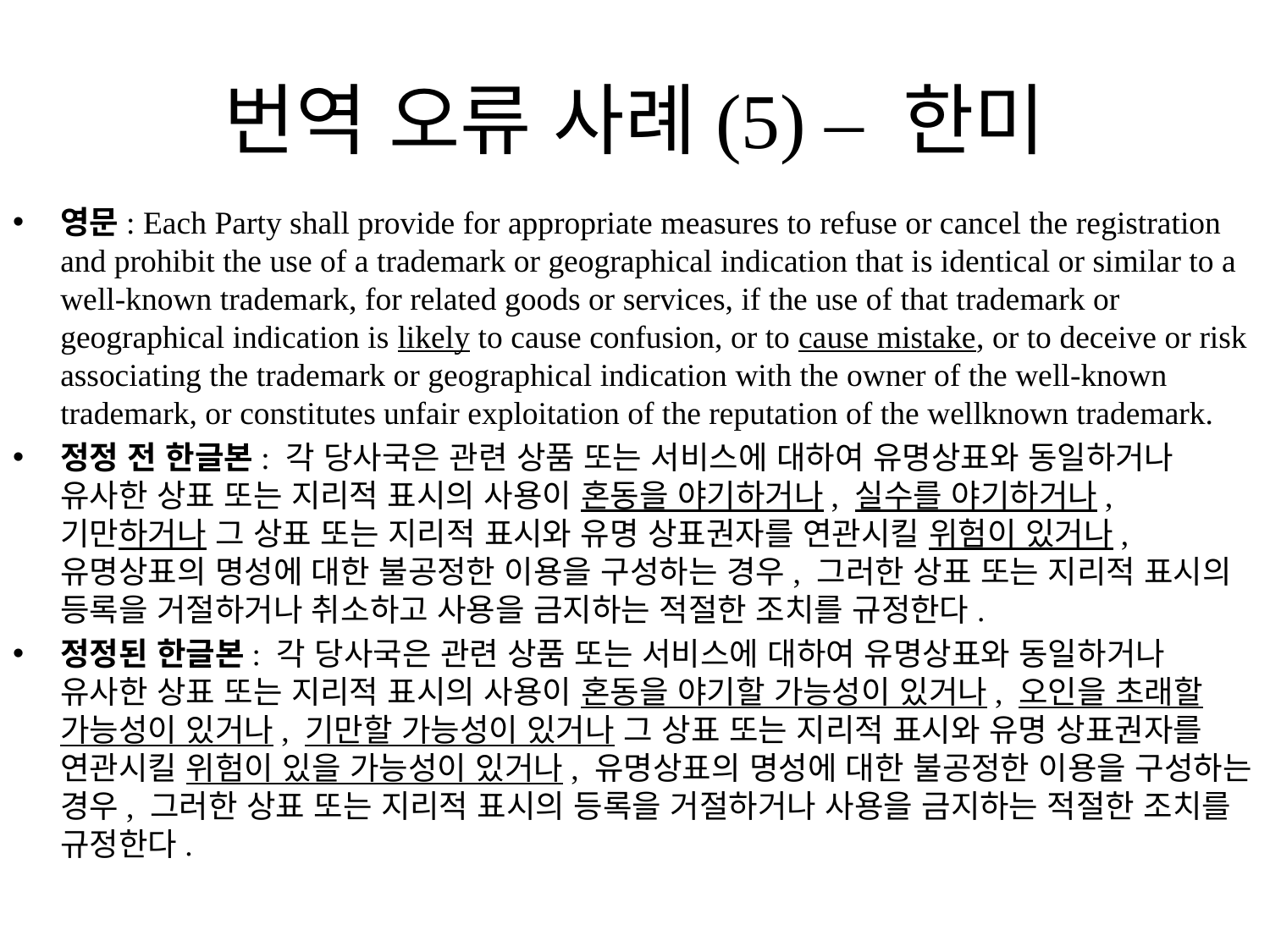

# 번역 오류 사례(5) – 한미
영문: Each Party shall provide for appropriate measures to refuse or cancel the registration and prohibit the use of a trademark or geographical indication that is identical or similar to a well-known trademark, for related goods or services, if the use of that trademark or geographical indication is likely to cause confusion, or to cause mistake, or to deceive or risk associating the trademark or geographical indication with the owner of the well-known trademark, or constitutes unfair exploitation of the reputation of the wellknown trademark.
정정 전 한글본: 각 당사국은 관련 상품 또는 서비스에 대하여 유명상표와 동일하거나 유사한 상표 또는 지리적 표시의 사용이 혼동을 야기하거나, 실수를 야기하거나, 기만하거나 그 상표 또는 지리적 표시와 유명 상표권자를 연관시킬 위험이 있거나, 유명상표의 명성에 대한 불공정한 이용을 구성하는 경우, 그러한 상표 또는 지리적 표시의 등록을 거절하거나 취소하고 사용을 금지하는 적절한 조치를 규정한다.
정정된 한글본: 각 당사국은 관련 상품 또는 서비스에 대하여 유명상표와 동일하거나 유사한 상표 또는 지리적 표시의 사용이 혼동을 야기할 가능성이 있거나, 오인을 초래할 가능성이 있거나, 기만할 가능성이 있거나 그 상표 또는 지리적 표시와 유명 상표권자를 연관시킬 위험이 있을 가능성이 있거나, 유명상표의 명성에 대한 불공정한 이용을 구성하는 경우, 그러한 상표 또는 지리적 표시의 등록을 거절하거나 사용을 금지하는 적절한 조치를 규정한다.